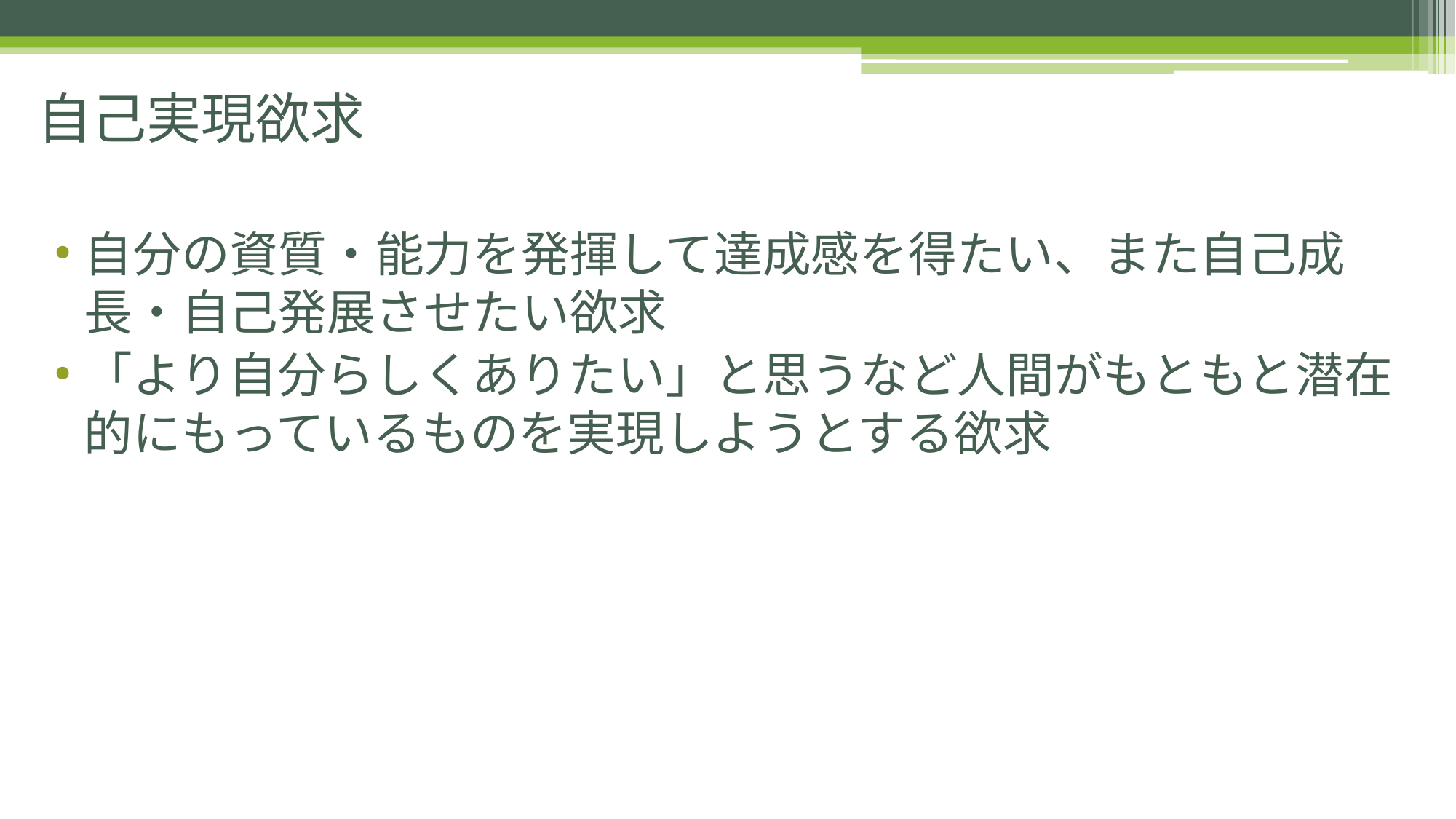

# 自己実現欲求
自分の資質・能力を発揮して達成感を得たい、また自己成長・自己発展させたい欲求
「より自分らしくありたい」と思うなど人間がもともと潜在的にもっているものを実現しようとする欲求